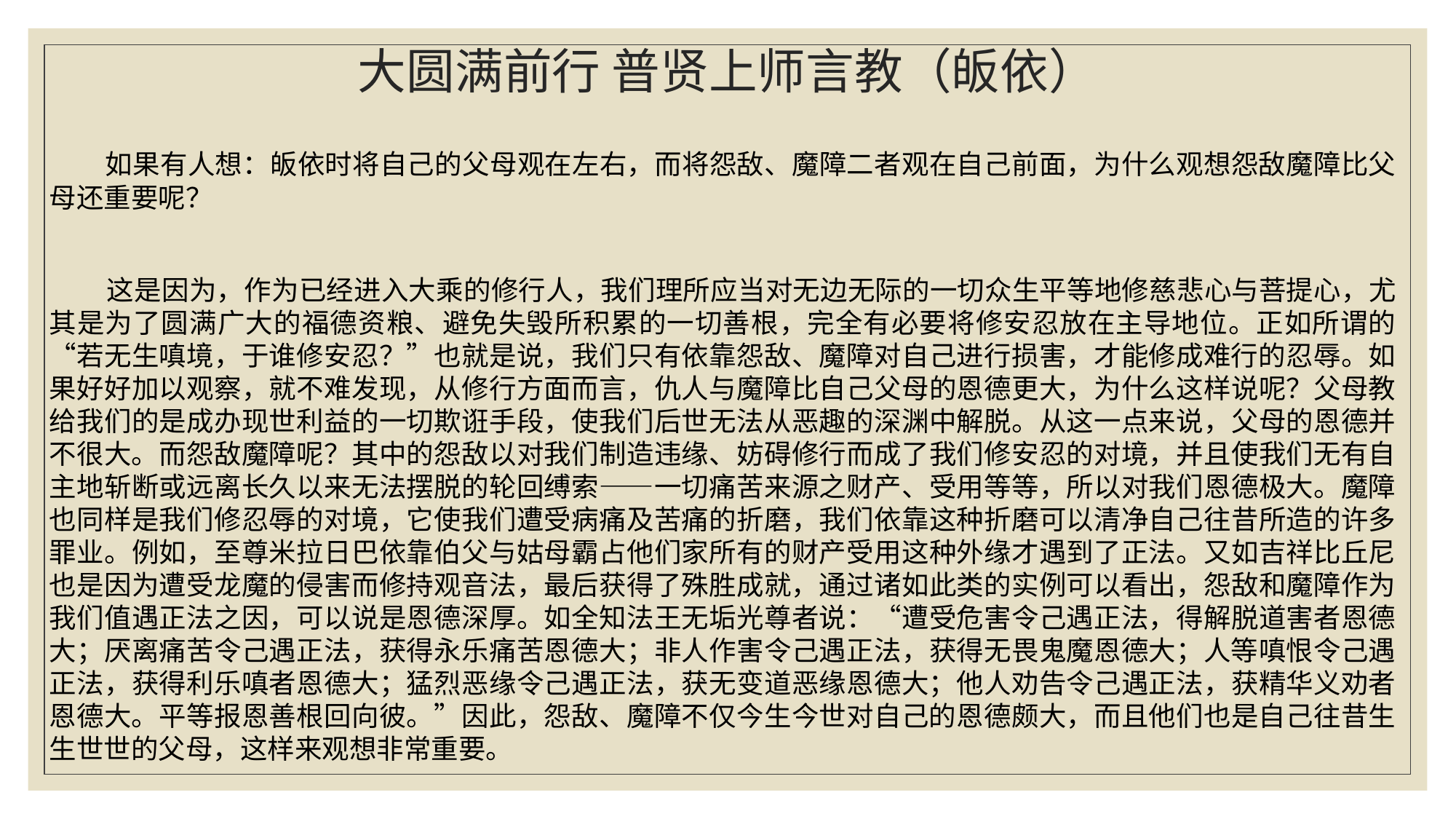

# 大圆满前行 普贤上师言教（皈依）
       如果有人想：皈依时将自己的父母观在左右，而将怨敌、魔障二者观在自己前面，为什么观想怨敌魔障比父母还重要呢？

        这是因为，作为已经进入大乘的修行人，我们理所应当对无边无际的一切众生平等地修慈悲心与菩提心，尤其是为了圆满广大的福德资粮、避免失毁所积累的一切善根，完全有必要将修安忍放在主导地位。正如所谓的“若无生嗔境，于谁修安忍？”也就是说，我们只有依靠怨敌、魔障对自己进行损害，才能修成难行的忍辱。如果好好加以观察，就不难发现，从修行方面而言，仇人与魔障比自己父母的恩德更大，为什么这样说呢？父母教给我们的是成办现世利益的一切欺诳手段，使我们后世无法从恶趣的深渊中解脱。从这一点来说，父母的恩德并不很大。而怨敌魔障呢？其中的怨敌以对我们制造违缘、妨碍修行而成了我们修安忍的对境，并且使我们无有自主地斩断或远离长久以来无法摆脱的轮回缚索——一切痛苦来源之财产、受用等等，所以对我们恩德极大。魔障也同样是我们修忍辱的对境，它使我们遭受病痛及苦痛的折磨，我们依靠这种折磨可以清净自己往昔所造的许多罪业。例如，至尊米拉日巴依靠伯父与姑母霸占他们家所有的财产受用这种外缘才遇到了正法。又如吉祥比丘尼也是因为遭受龙魔的侵害而修持观音法，最后获得了殊胜成就，通过诸如此类的实例可以看出，怨敌和魔障作为我们值遇正法之因，可以说是恩德深厚。如全知法王无垢光尊者说：“遭受危害令己遇正法，得解脱道害者恩德大；厌离痛苦令己遇正法，获得永乐痛苦恩德大；非人作害令己遇正法，获得无畏鬼魔恩德大；人等嗔恨令己遇正法，获得利乐嗔者恩德大；猛烈恶缘令己遇正法，获无变道恶缘恩德大；他人劝告令己遇正法，获精华义劝者恩德大。平等报恩善根回向彼。”因此，怨敌、魔障不仅今生今世对自己的恩德颇大，而且他们也是自己往昔生生世世的父母，这样来观想非常重要。